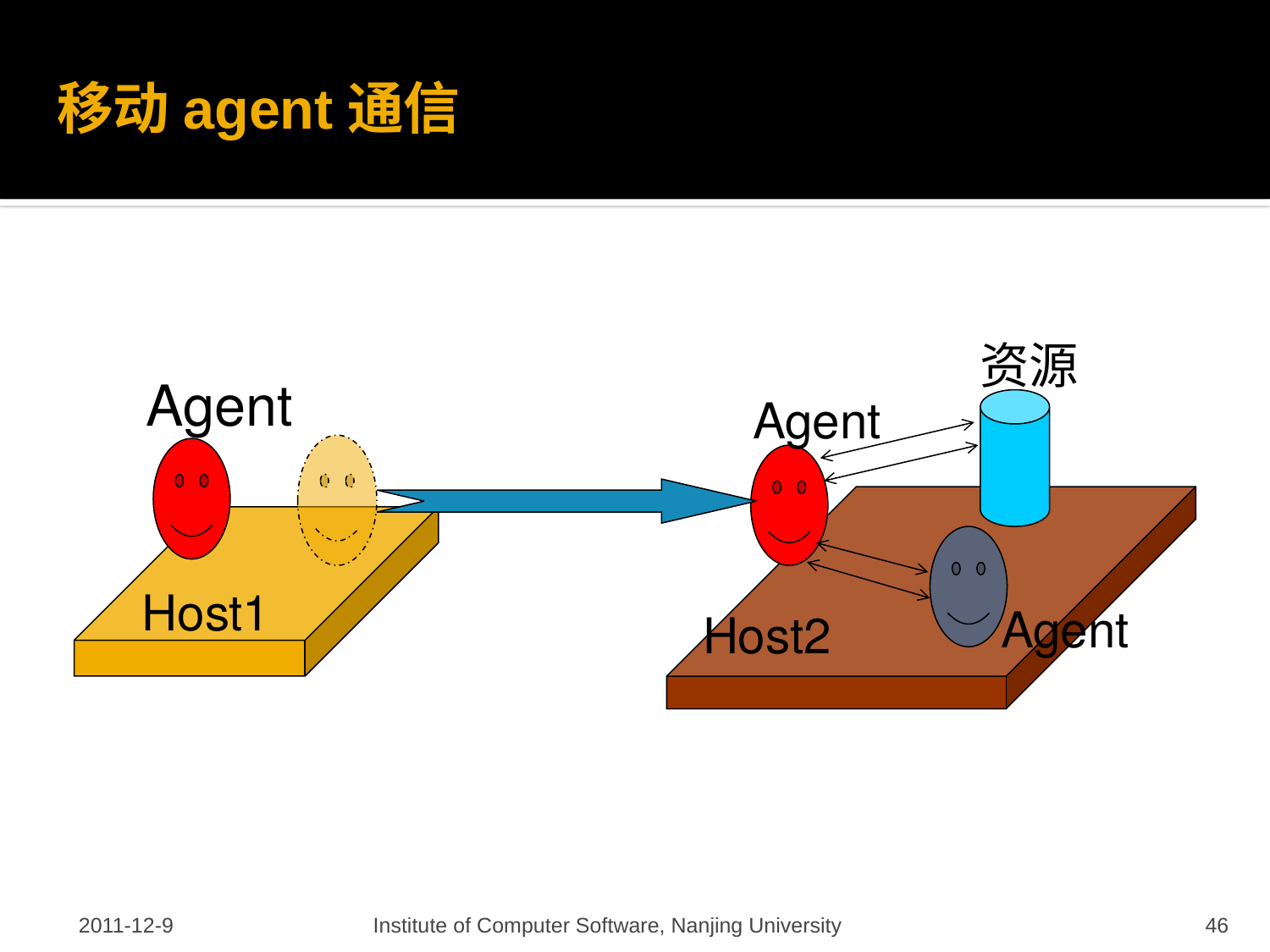

# 移动agent通信
资源
Agent
Agent

Host1
Agent
Host2
2011-12-9
Institute of Computer Software, Nanjing University
46